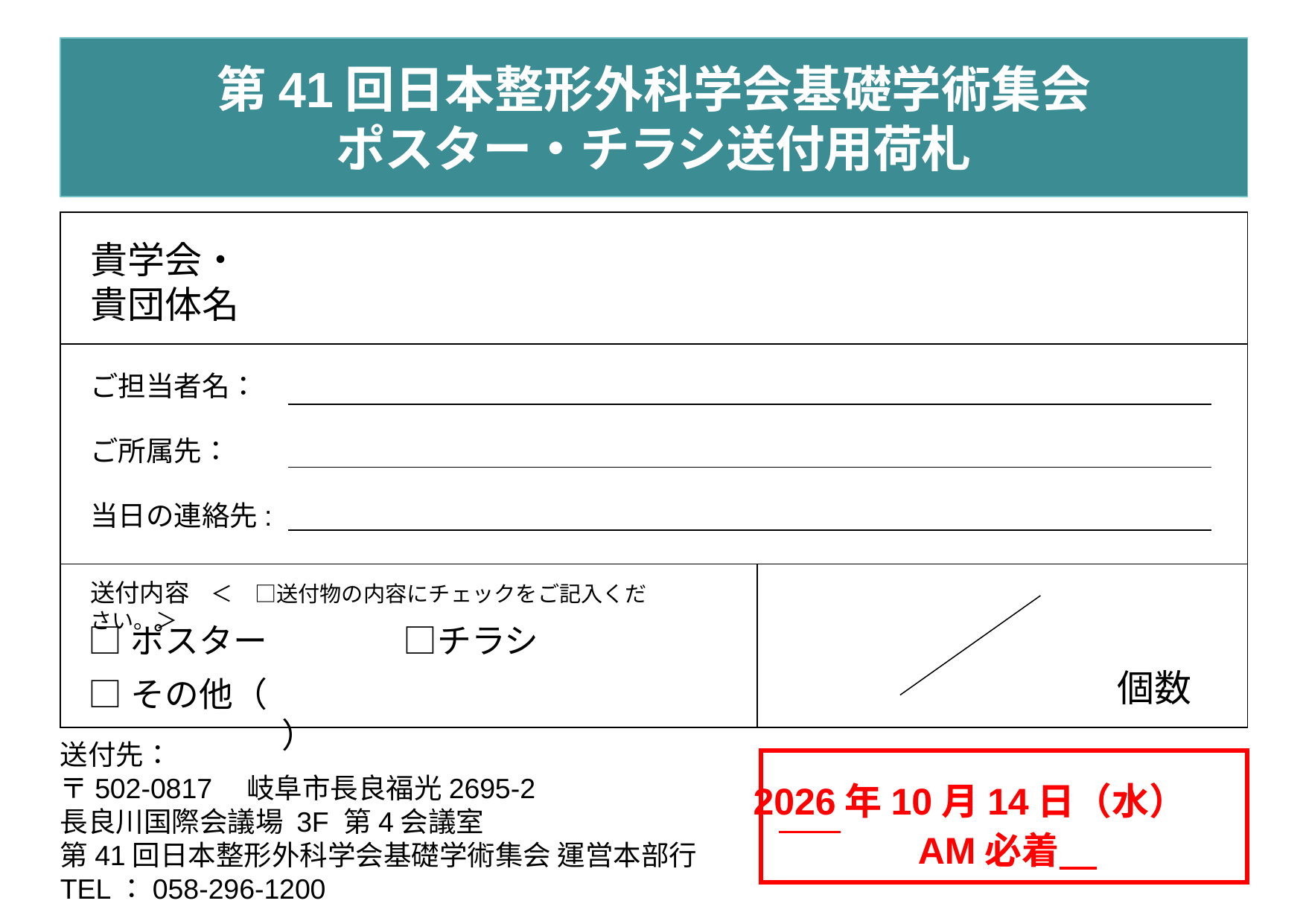

第41回日本整形外科学会基礎学術集会
ポスター・チラシ送付用荷札
|  |  |
| --- | --- |
|  |  |
|  |  |
貴学会・
貴団体名
ご担当者名：
ご所属先：
当日の連絡先:
送付内容　＜　□送付物の内容にチェックをご記入ください。＞
□ポスター　　　　□チラシ
□その他（　　　　　　　　　　　　　　　　　　   　）
個数
# 送付先： 〒502-0817　岐阜市長良福光2695-2 長良川国際会議場 3F 第4会議室 第41回日本整形外科学会基礎学術集会 運営本部行 TEL：058-296-1200

2026年10月14日（水）
AM必着